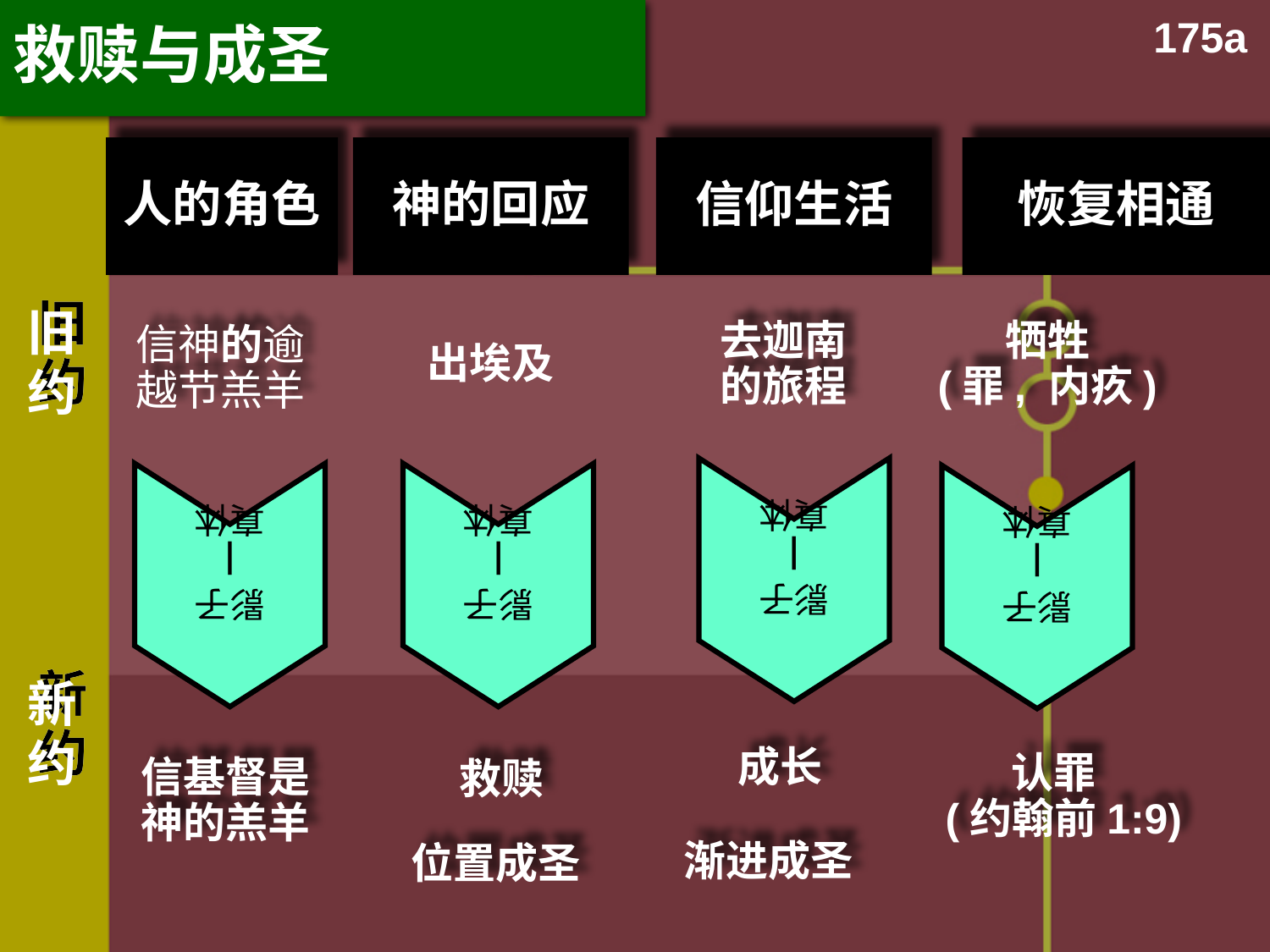

# 救赎与成圣
175a
人的角色
神的回应
信仰生活
恢复相通
信神的逾越节羔羊
去迦南
的旅程
牺牲
(罪, 内疚)
旧约

出埃及

影子
|
真体

影子
|
真体

影子
|
真体

影子
|
真体
新约
信基督是神的羔羊
成长
认罪
 (约翰前1:9)
救赎
渐进成圣
位置成圣